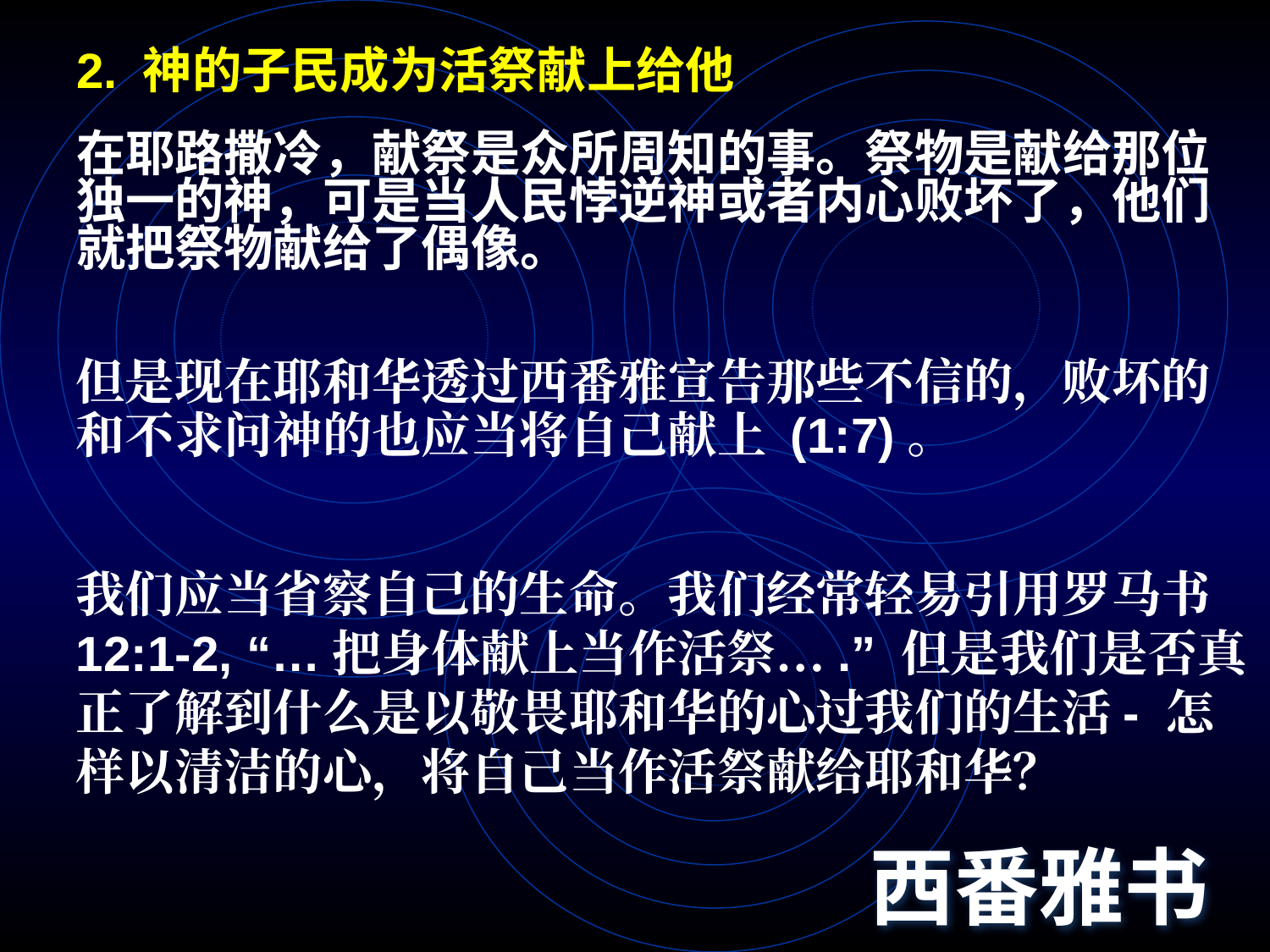

# 2. 神的子民成为活祭献上给他
在耶路撒冷，献祭是众所周知的事。祭物是献给那位独一的神，可是当人民悖逆神或者内心败坏了，他们就把祭物献给了偶像。
但是现在耶和华透过西番雅宣告那些不信的，败坏的和不求问神的也应当将自己献上 (1:7)。
我们应当省察自己的生命。我们经常轻易引用罗马书 12:1-2, “…把身体献上当作活祭….” 但是我们是否真正了解到什么是以敬畏耶和华的心过我们的生活- 怎样以清洁的心，将自己当作活祭献给耶和华？
西番雅书